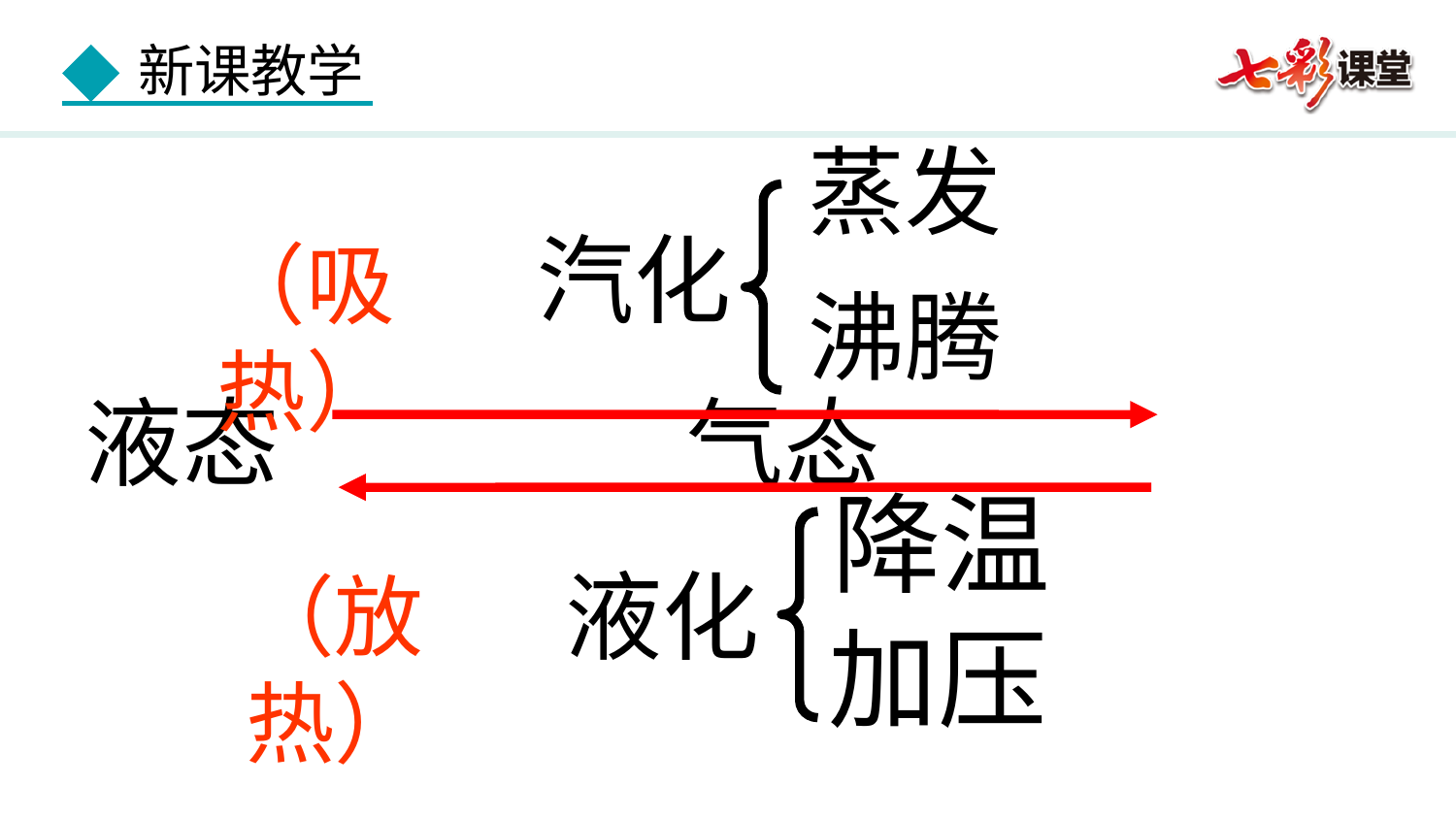

蒸发

汽化
（吸热）
沸腾
液态               气态

降温

液化
（放热）
加压